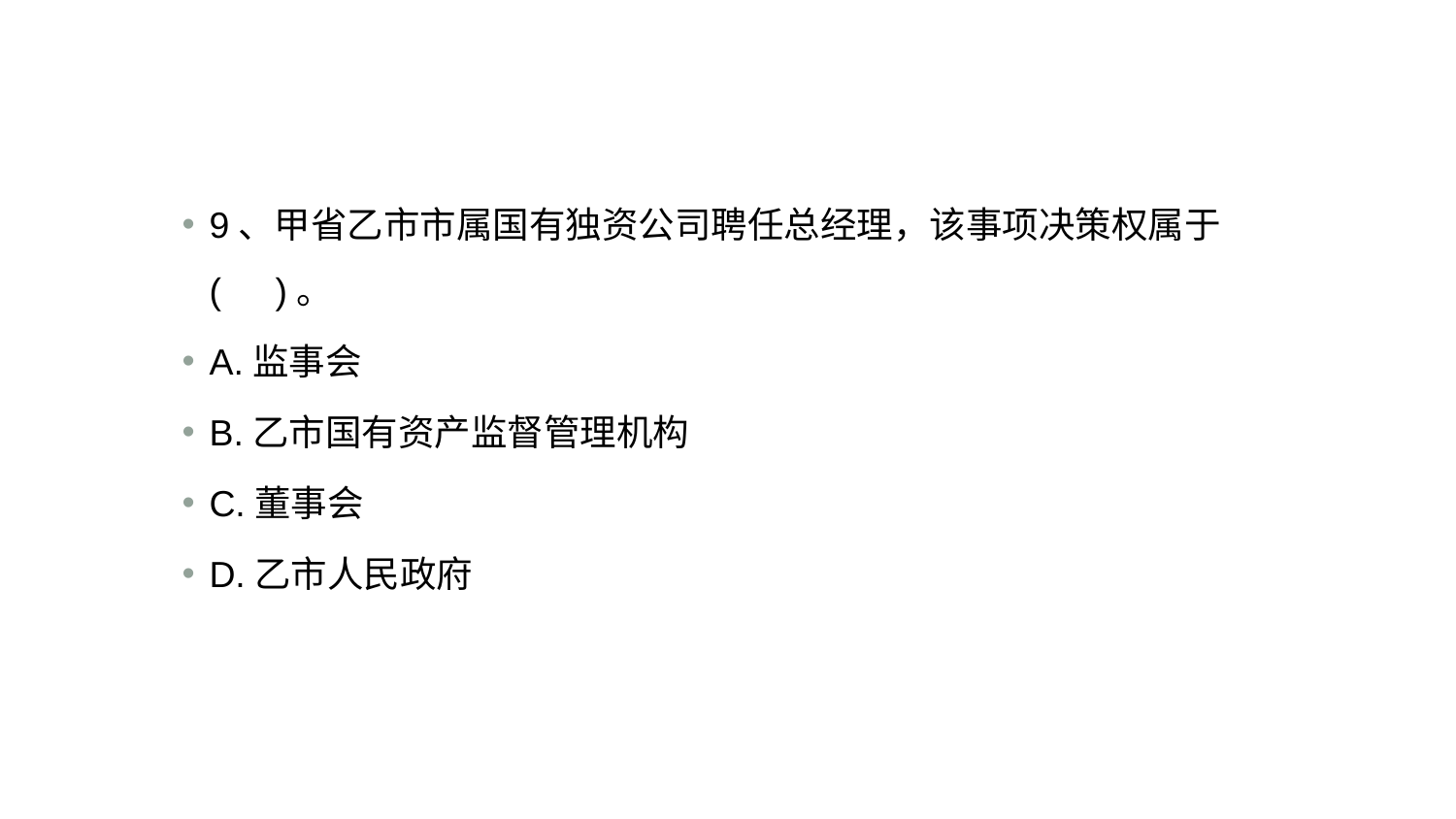

#
9、甲省乙市市属国有独资公司聘任总经理，该事项决策权属于(　)。
A.监事会
B.乙市国有资产监督管理机构
C.董事会
D.乙市人民政府